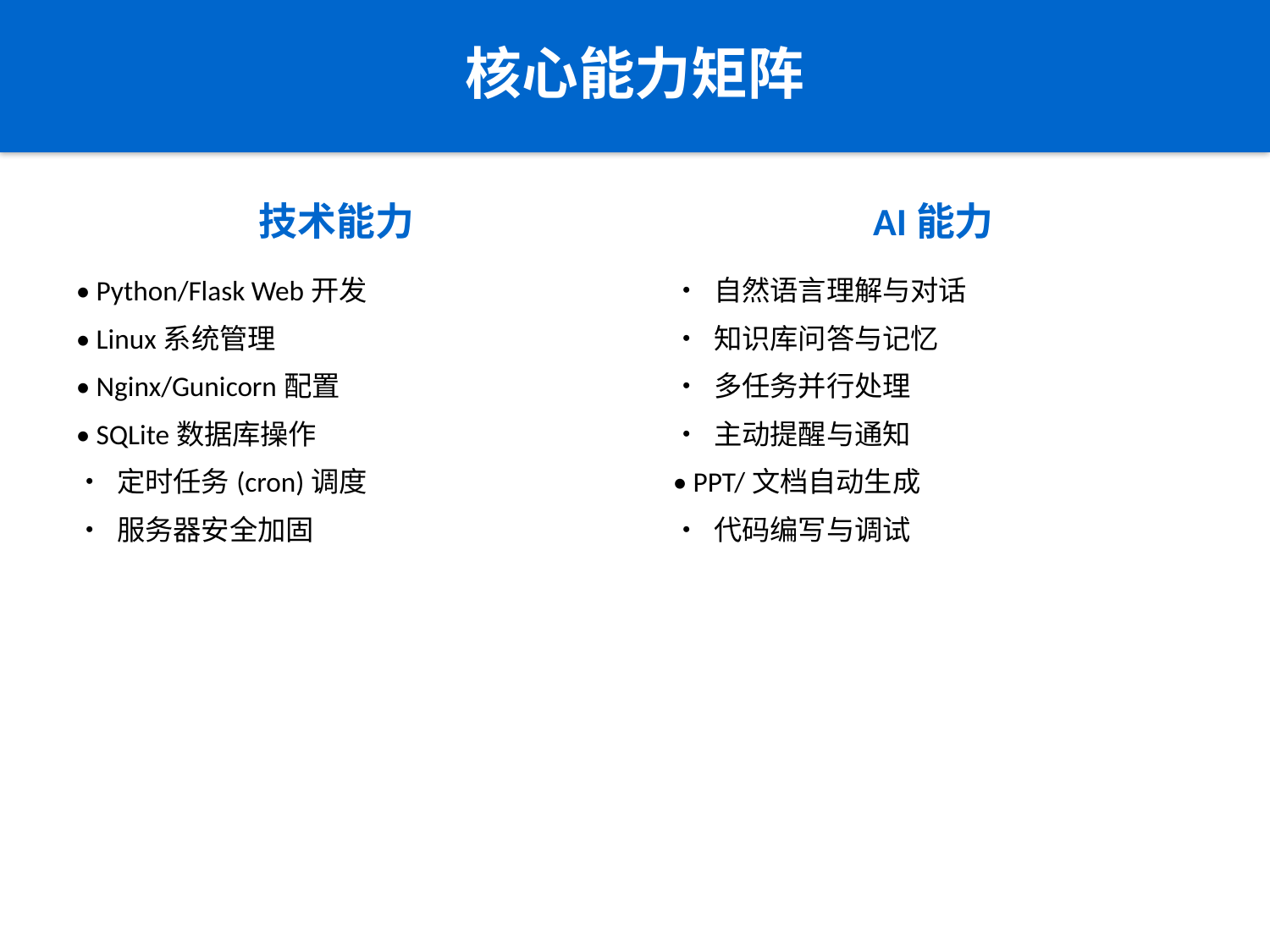

核心能力矩阵
技术能力
AI能力
• Python/Flask Web开发
• Linux系统管理
• Nginx/Gunicorn配置
• SQLite数据库操作
• 定时任务(cron)调度
• 服务器安全加固
• 自然语言理解与对话
• 知识库问答与记忆
• 多任务并行处理
• 主动提醒与通知
• PPT/文档自动生成
• 代码编写与调试